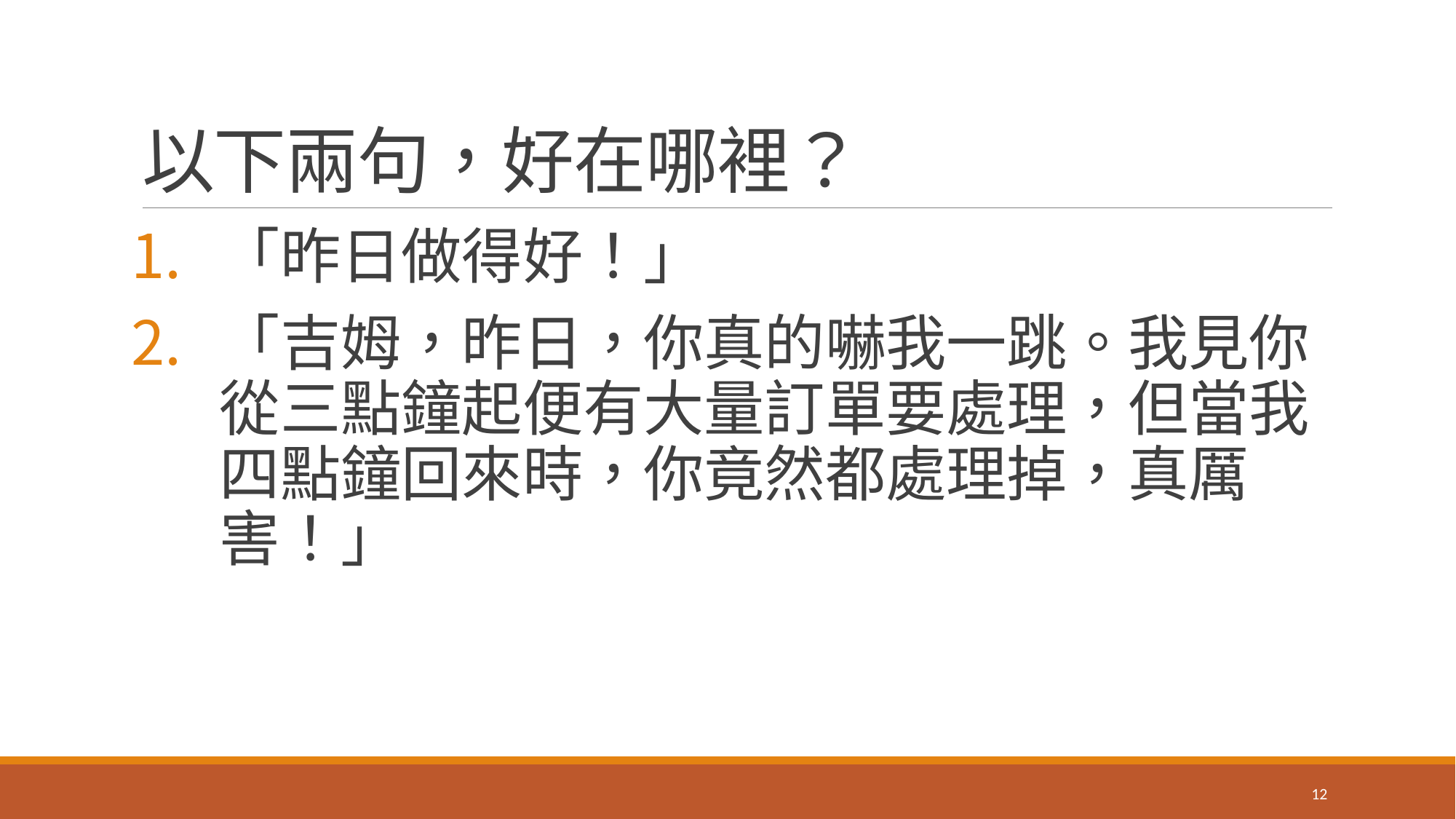

# 以下兩句，好在哪裡？
「昨日做得好！」
「吉姆，昨日，你真的嚇我一跳。我見你從三點鐘起便有大量訂單要處理，但當我四點鐘回來時，你竟然都處理掉，真厲害！」
12